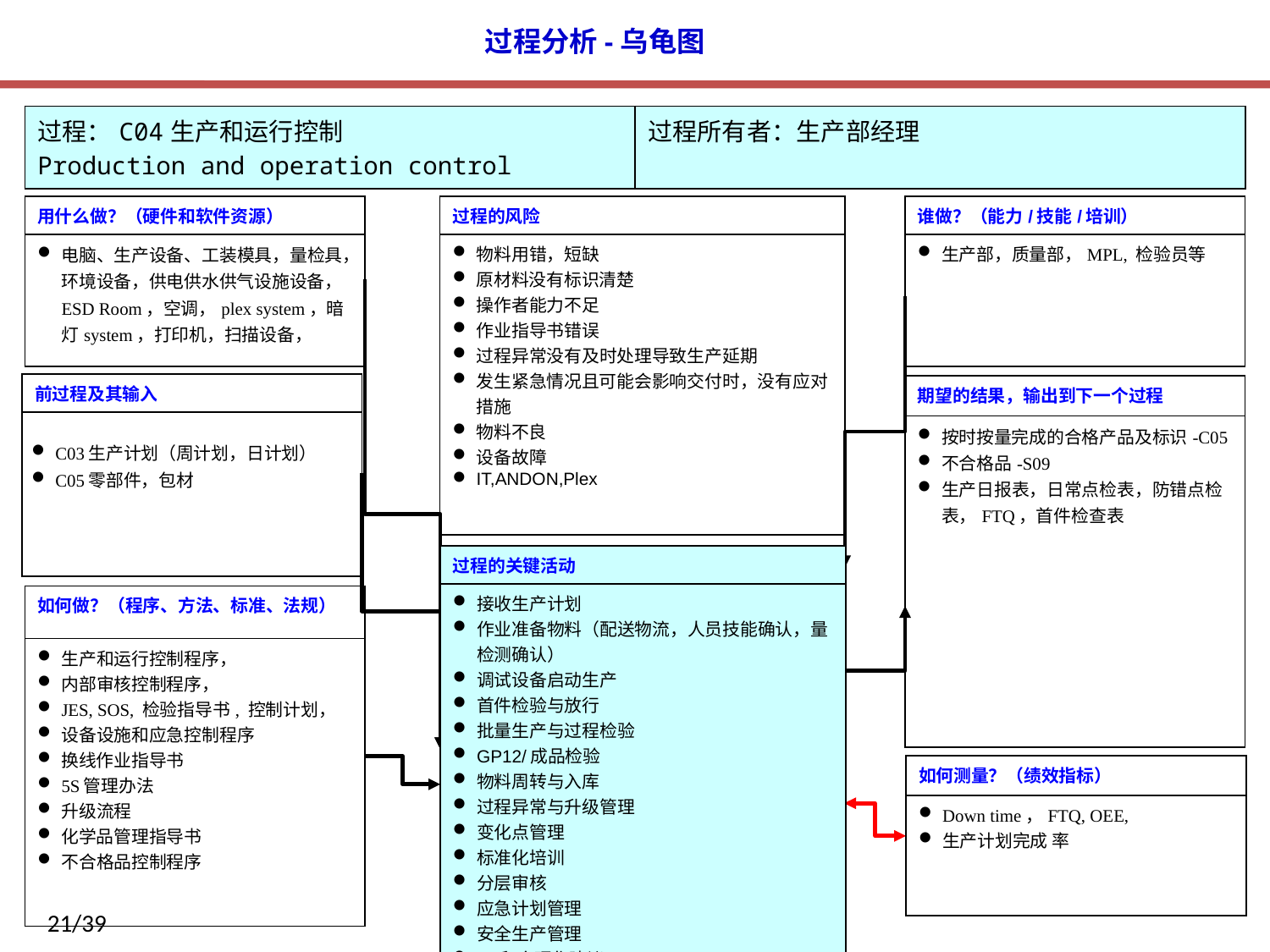

| 过程：C04生产和运行控制 Production and operation control | 过程所有者：生产部经理 |
| --- | --- |
| 用什么做？（硬件和软件资源） |
| --- |
| 电脑、生产设备、工装模具，量检具，环境设备，供电供水供气设施设备，ESD Room，空调，plex system，暗灯system，打印机，扫描设备， |
| 过程的风险 |
| --- |
| 物料用错，短缺 原材料没有标识清楚 操作者能力不足 作业指导书错误 过程异常没有及时处理导致生产延期 发生紧急情况且可能会影响交付时，没有应对措施 物料不良 设备故障 IT,ANDON,Plex |
| 谁做？（能力/技能/培训） |
| --- |
| 生产部，质量部，MPL, 检验员等 |
| 前过程及其输入 |
| --- |
| C03生产计划（周计划，日计划） C05零部件，包材 |
| 期望的结果，输出到下一个过程 |
| --- |
| 按时按量完成的合格产品及标识-C05 不合格品-S09 生产日报表，日常点检表，防错点检表，FTQ，首件检查表 |
| 过程的关键活动 |
| --- |
| 接收生产计划 作业准备物料（配送物流，人员技能确认，量检测确认） 调试设备启动生产 首件检验与放行 批量生产与过程检验 GP12/成品检验 物料周转与入库 过程异常与升级管理 变化点管理 标准化培训 分层审核 应急计划管理 安全生产管理 5s和合理化建议 统计分析 |
| 如何做？（程序、方法、标准、法规） |
| --- |
| 生产和运行控制程序， 内部审核控制程序， JES, SOS, 检验指导书, 控制计划， 设备设施和应急控制程序 换线作业指导书 5S管理办法 升级流程 化学品管理指导书 不合格品控制程序 |
| 如何测量？（绩效指标） |
| --- |
| Down time，FTQ, OEE, 生产计划完成 率 |
21/39